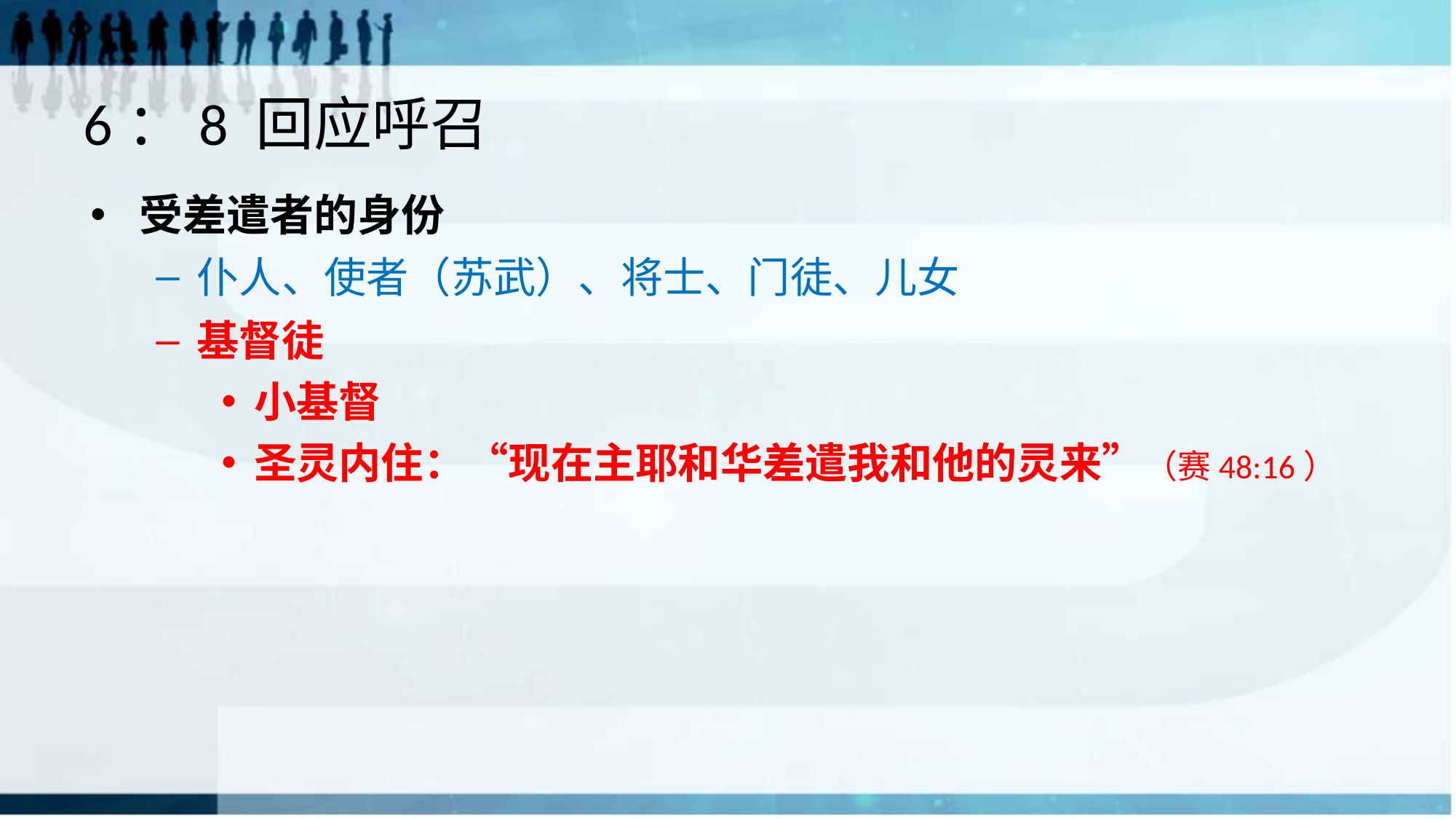

# 6：8 回应呼召
受差遣者的身份
仆人、使者（苏武）、将士、门徒、儿女
基督徒
小基督
圣灵内住：“现在主耶和华差遣我和他的灵来”（赛48:16）